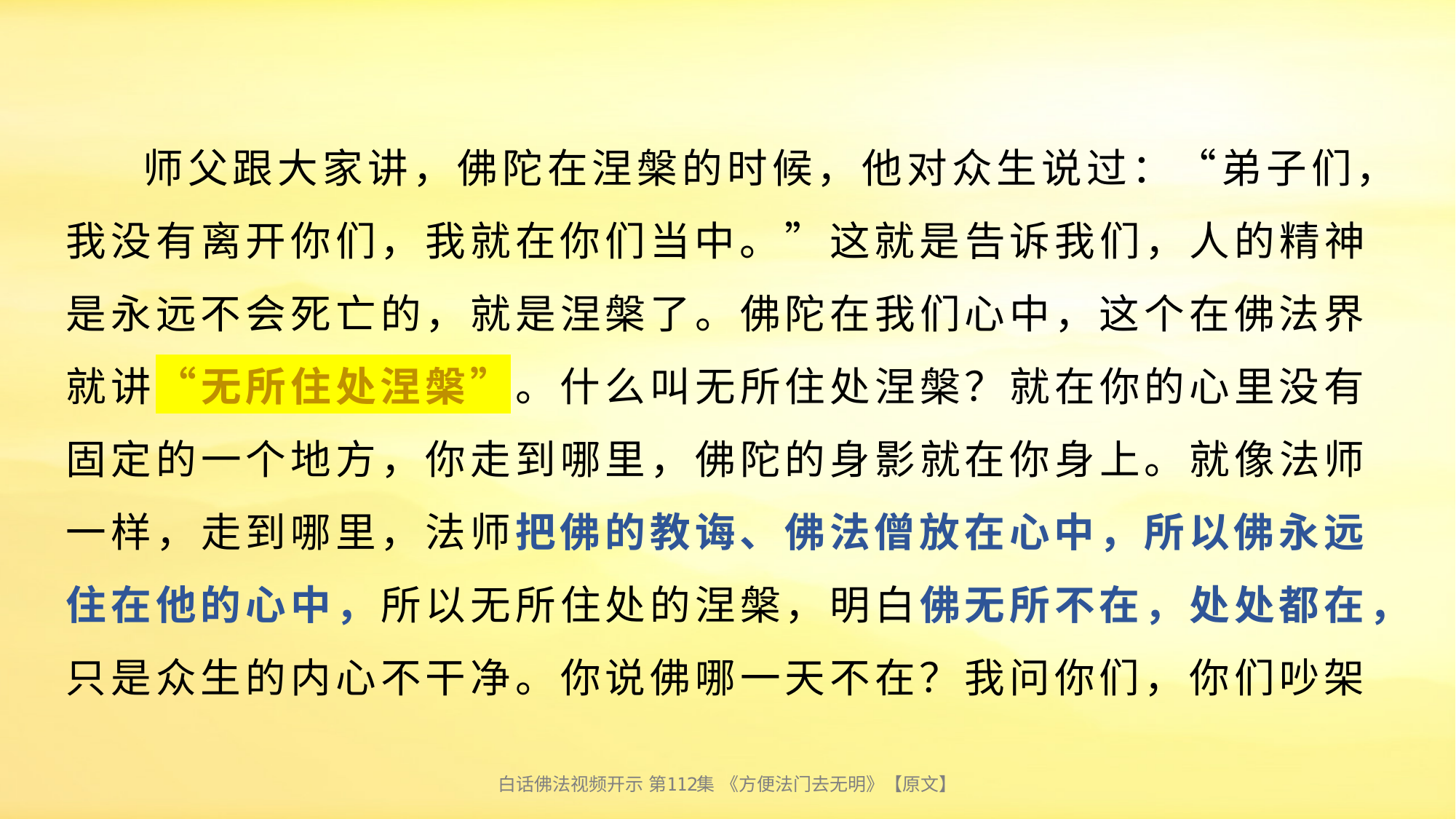

# 师父跟大家讲，佛陀在涅槃的时候，他对众生说过：“弟子们，我没有离开你们，我就在你们当中。”这就是告诉我们，人的精神是永远不会死亡的，就是涅槃了。佛陀在我们心中，这个在佛法界就讲“无所住处涅槃”。什么叫无所住处涅槃？就在你的心里没有固定的一个地方，你走到哪里，佛陀的身影就在你身上。就像法师一样，走到哪里，法师把佛的教诲、佛法僧放在心中，所以佛永远住在他的心中，所以无所住处的涅槃，明白佛无所不在，处处都在，只是众生的内心不干净。你说佛哪一天不在？我问你们，你们吵架
白话佛法视频开示 第112集 《方便法门去无明》【原文】